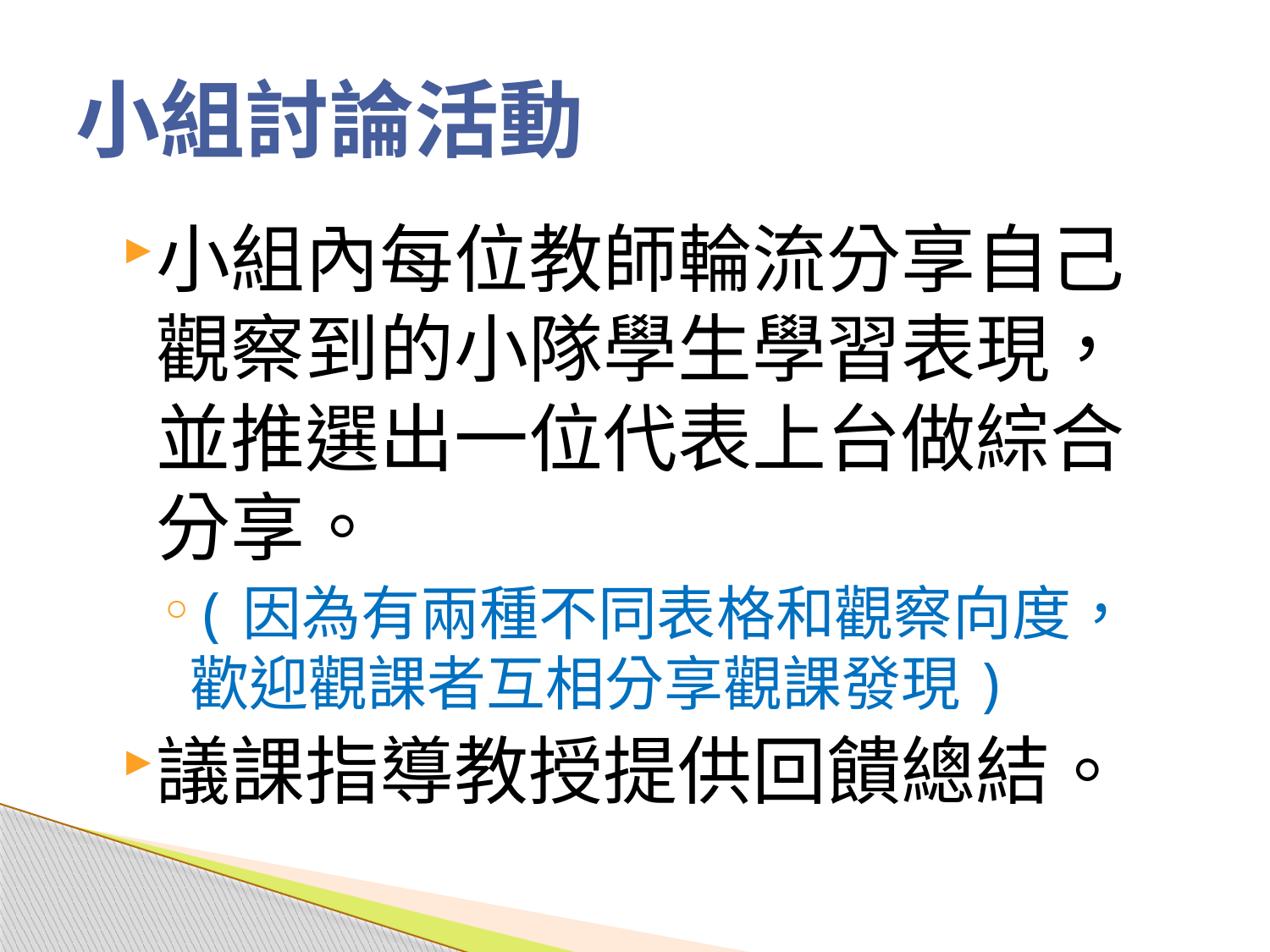

# 小組討論活動
小組內每位教師輪流分享自己觀察到的小隊學生學習表現，並推選出一位代表上台做綜合分享。
(因為有兩種不同表格和觀察向度，歡迎觀課者互相分享觀課發現)
議課指導教授提供回饋總結。